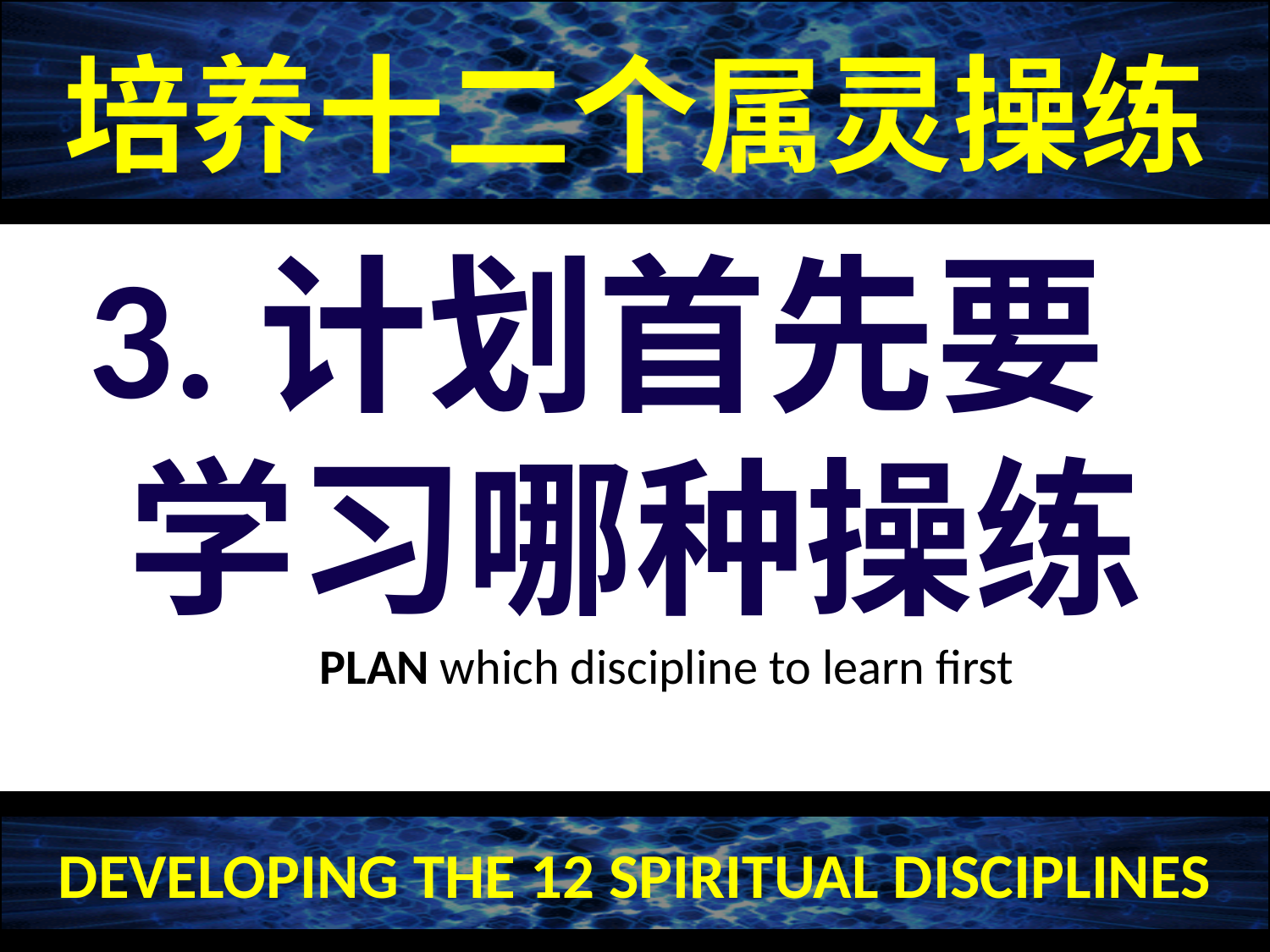

培养十二个属灵操练

3.计划首先要   学习哪种操练
PLAN which discipline to learn first
DEVELOPING THE 12 SPIRITUAL DISCIPLINES